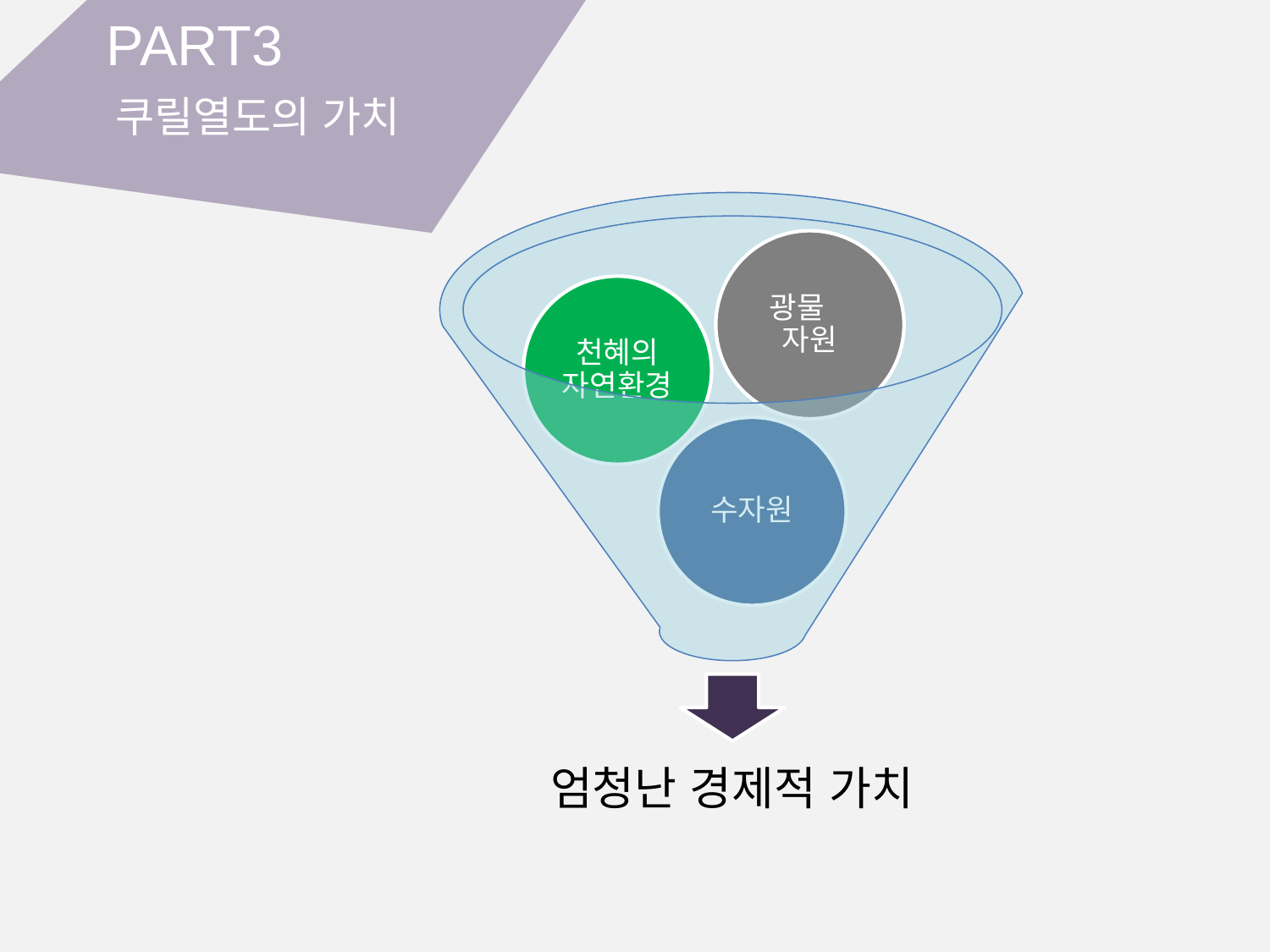

PART3
쿠릴열도의 가치
엄청난 경제적 가치
수자원
천혜의 자연환경
광물    자원